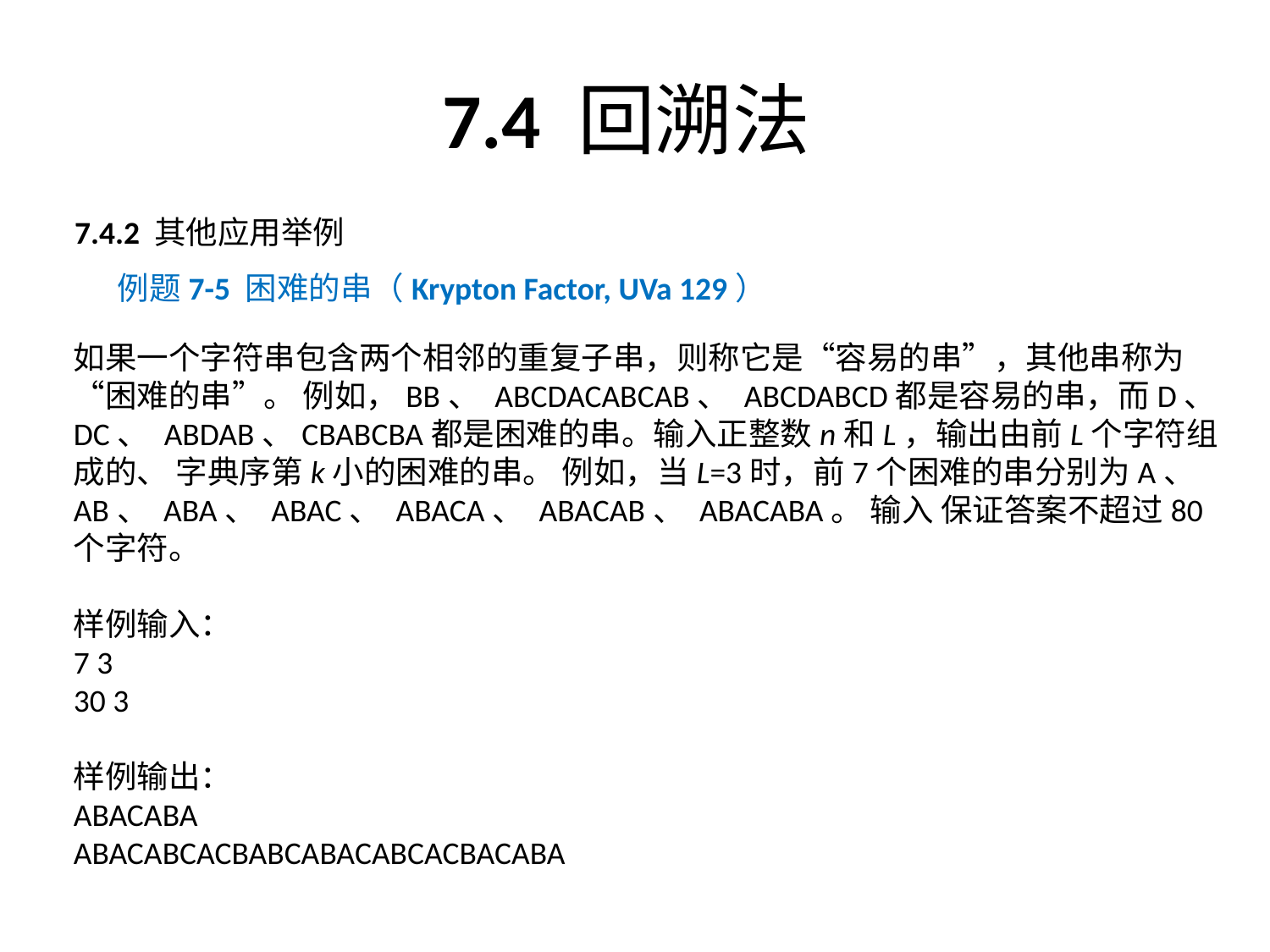

# 7.4 回溯法
7.4.2 其他应用举例
例题7-5 困难的串（Krypton Factor, UVa 129）
如果一个字符串包含两个相邻的重复子串，则称它是“容易的串”，其他串称为“困难的串”。 例如，BB、 ABCDACABCAB、 ABCDABCD都是容易的串，而D、 DC、 ABDAB、CBABCBA都是困难的串。输入正整数n和L，输出由前L个字符组成的、 字典序第k小的困难的串。 例如，当L=3时，前7个困难的串分别为A、 AB、 ABA、 ABAC、 ABACA、 ABACAB、 ABACABA。 输入 保证答案不超过80个字符。
样例输入：
7 3
30 3
样例输出：
ABACABA
ABACABCACBABCABACABCACBACABA